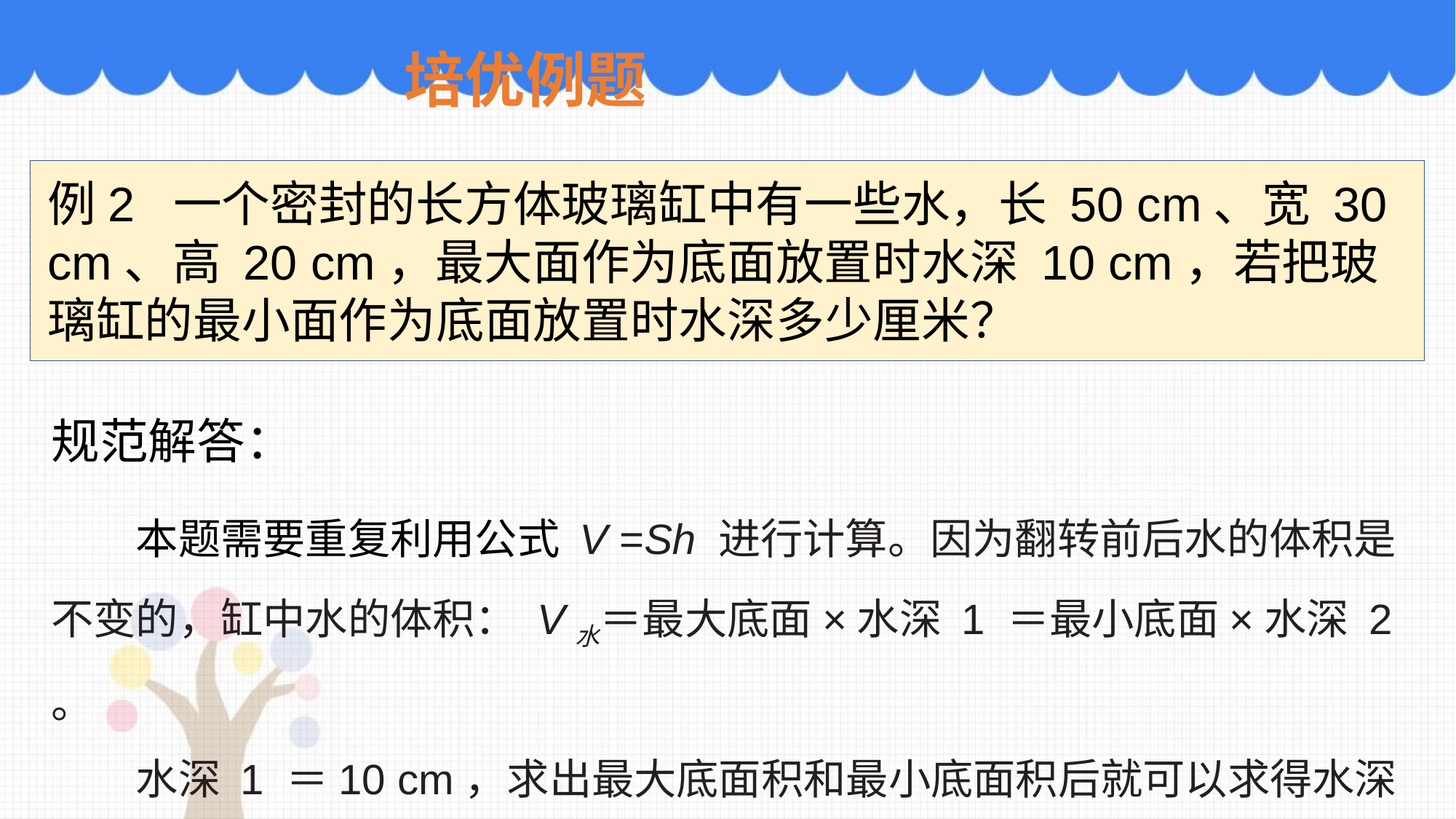

培优例题
例2  一个密封的长方体玻璃缸中有一些水，长 50 cm、宽 30 cm、高 20 cm，最大面作为底面放置时水深 10 cm，若把玻璃缸的最小面作为底面放置时水深多少厘米？
规范解答：
　　本题需要重复利用公式 V =Sh 进行计算。因为翻转前后水的体积是不变的，缸中水的体积： V水＝最大底面×水深 1 ＝最小底面×水深 2 。
　　水深 1 ＝10 cm，求出最大底面积和最小底面积后就可以求得水深 2 ＝25 cm。